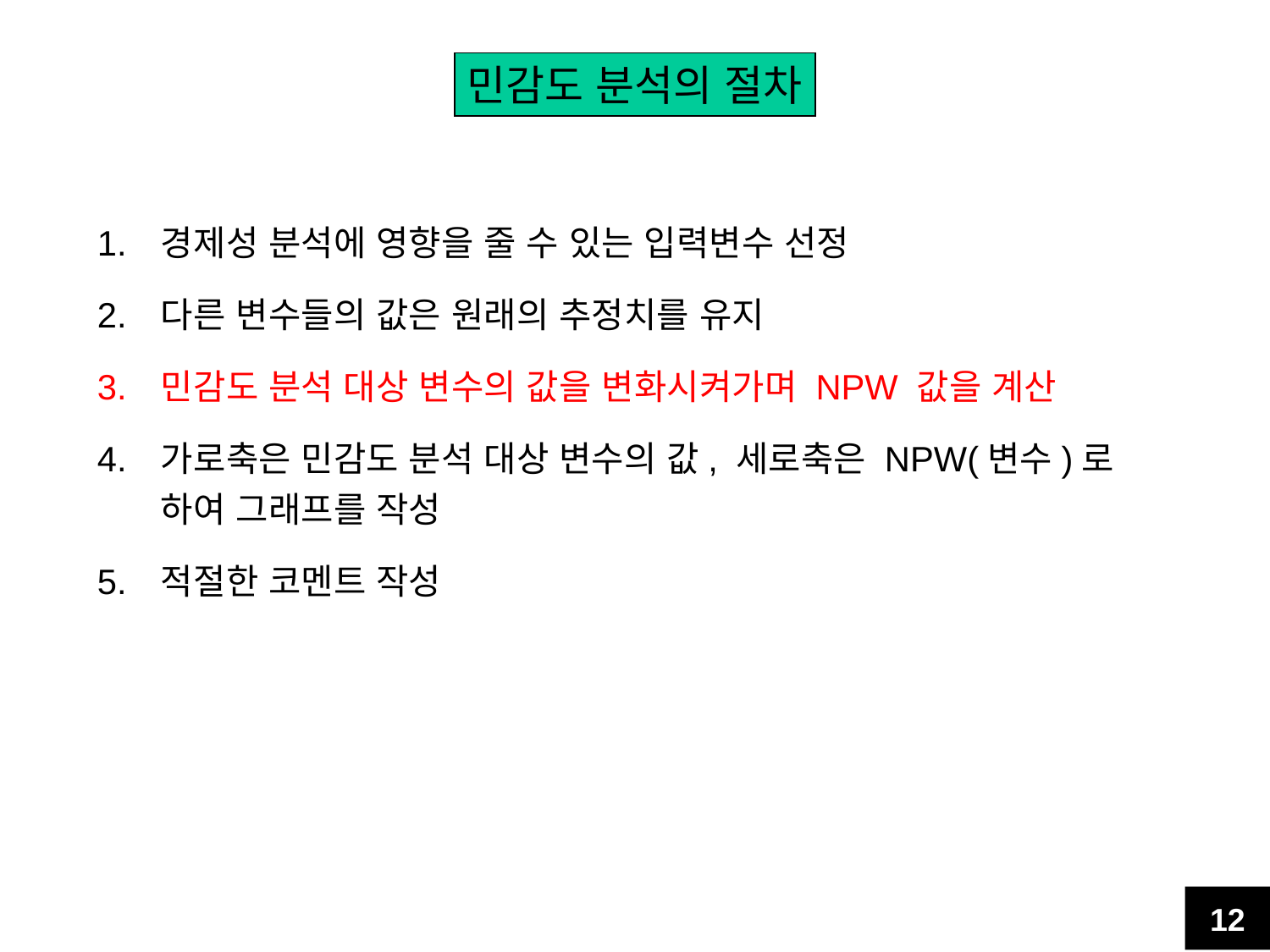

민감도 분석의 절차
경제성 분석에 영향을 줄 수 있는 입력변수 선정
다른 변수들의 값은 원래의 추정치를 유지
민감도 분석 대상 변수의 값을 변화시켜가며 NPW 값을 계산
가로축은 민감도 분석 대상 변수의 값, 세로축은 NPW(변수)로 하여 그래프를 작성
적절한 코멘트 작성
12